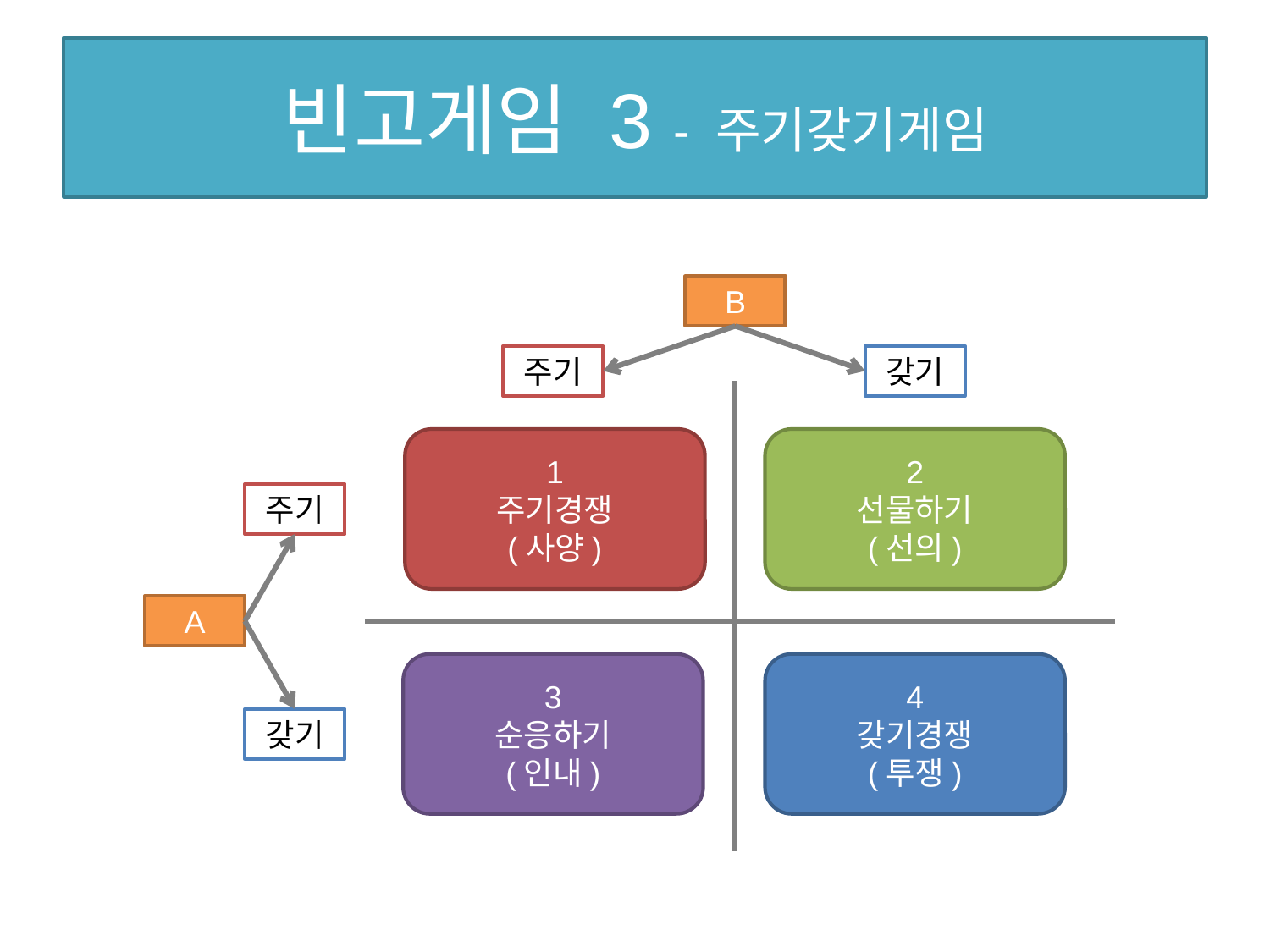

# 빈고게임 3 - 주기갖기게임
B
갖기
주기
1
주기경쟁
(사양)
2
선물하기
(선의)
주기
A
3
순응하기
(인내)
4
갖기경쟁
(투쟁)
갖기